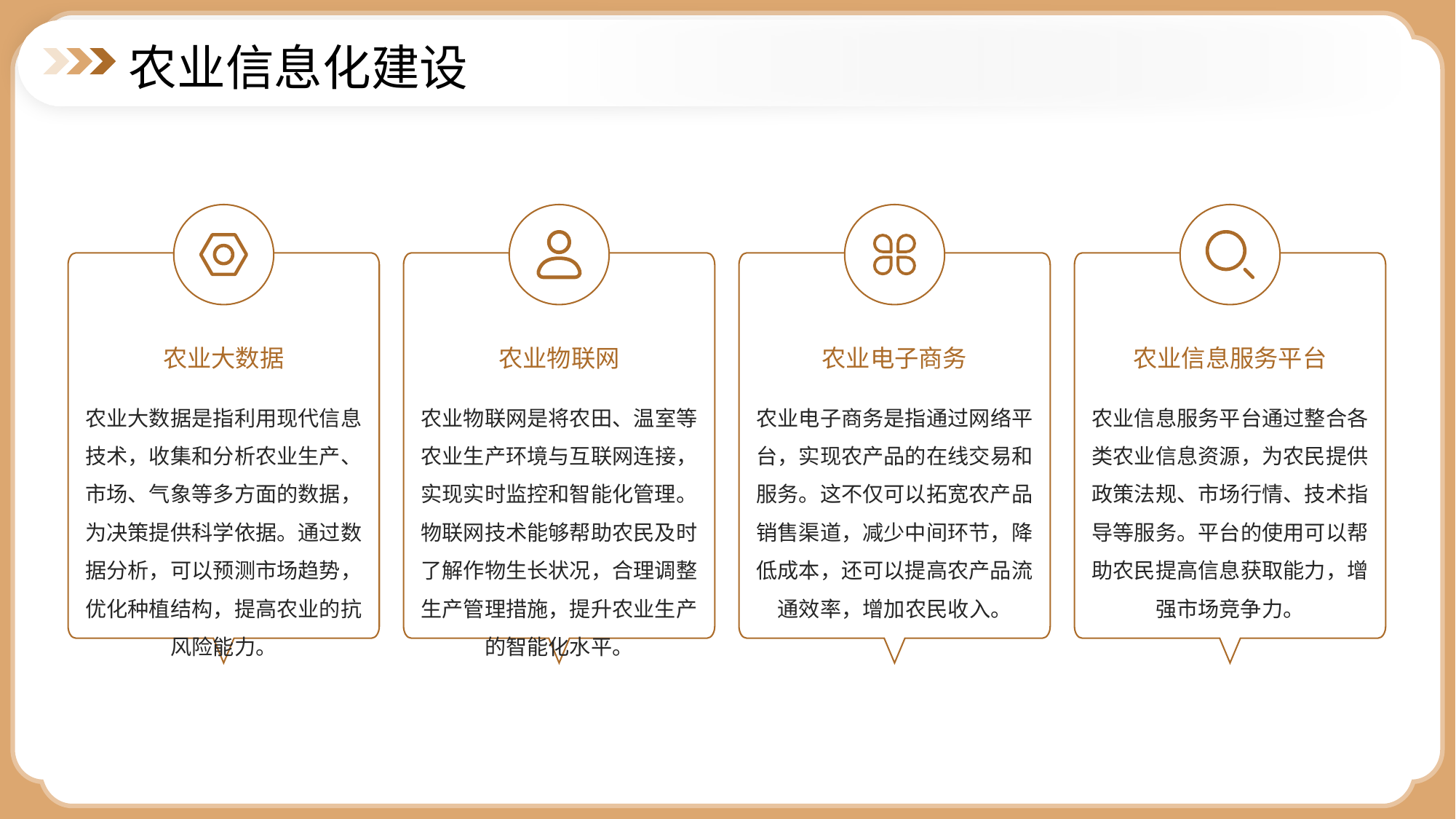

农业信息化建设

农业大数据
农业物联网
农业电子商务
农业信息服务平台
农业大数据是指利用现代信息技术，收集和分析农业生产、市场、气象等多方面的数据，为决策提供科学依据。通过数据分析，可以预测市场趋势，优化种植结构，提高农业的抗风险能力。
农业物联网是将农田、温室等农业生产环境与互联网连接，实现实时监控和智能化管理。物联网技术能够帮助农民及时了解作物生长状况，合理调整生产管理措施，提升农业生产的智能化水平。
农业电子商务是指通过网络平台，实现农产品的在线交易和服务。这不仅可以拓宽农产品销售渠道，减少中间环节，降低成本，还可以提高农产品流通效率，增加农民收入。
农业信息服务平台通过整合各类农业信息资源，为农民提供政策法规、市场行情、技术指导等服务。平台的使用可以帮助农民提高信息获取能力，增强市场竞争力。